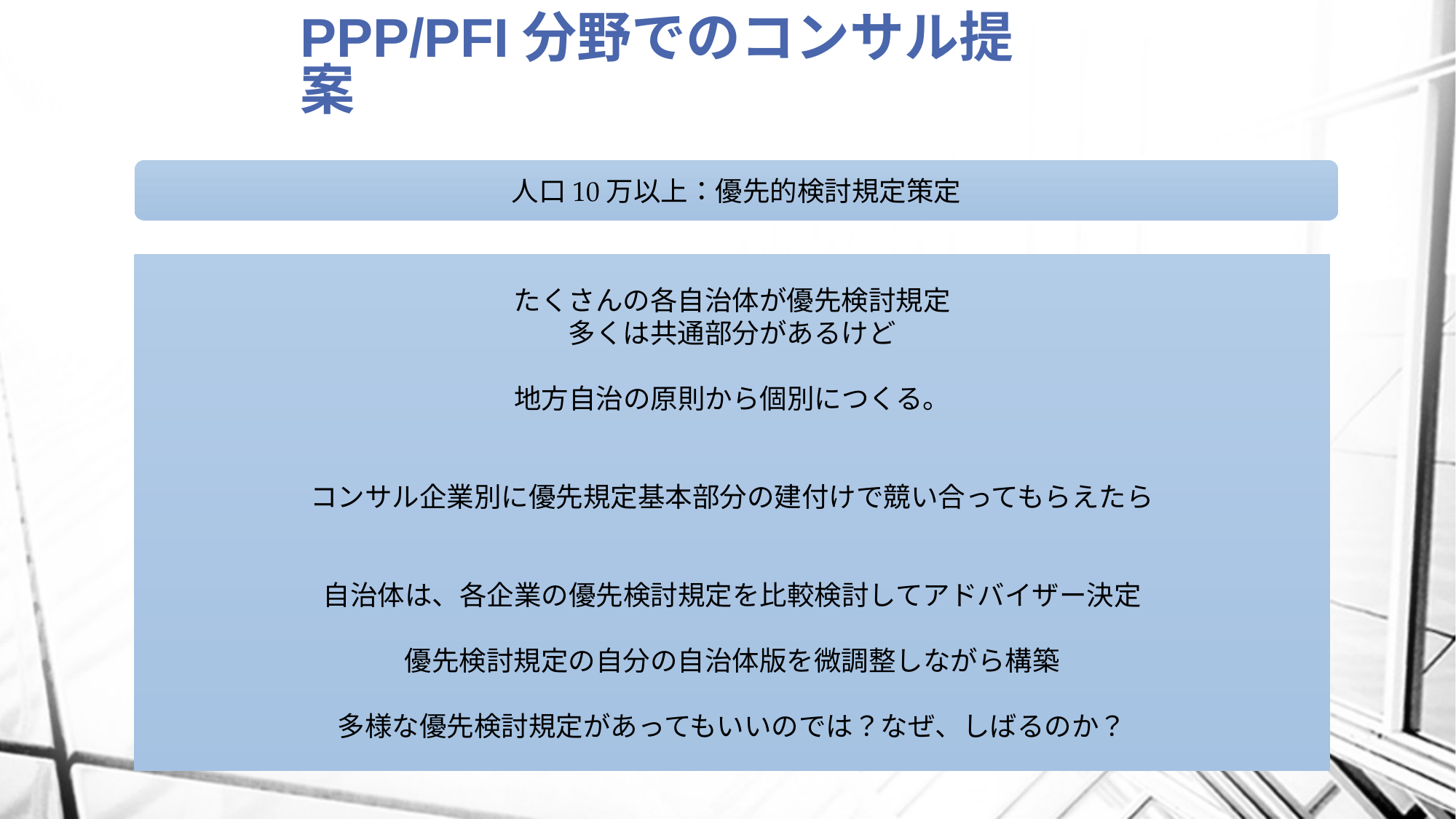

# PPP/PFI分野でのコンサル提案
人口10万以上：優先的検討規定策定
たくさんの各自治体が優先検討規定
多くは共通部分があるけど

地方自治の原則から個別につくる。

コンサル企業別に優先規定基本部分の建付けで競い合ってもらえたら

自治体は、各企業の優先検討規定を比較検討してアドバイザー決定

優先検討規定の自分の自治体版を微調整しながら構築

多様な優先検討規定があってもいいのでは？なぜ、しばるのか？